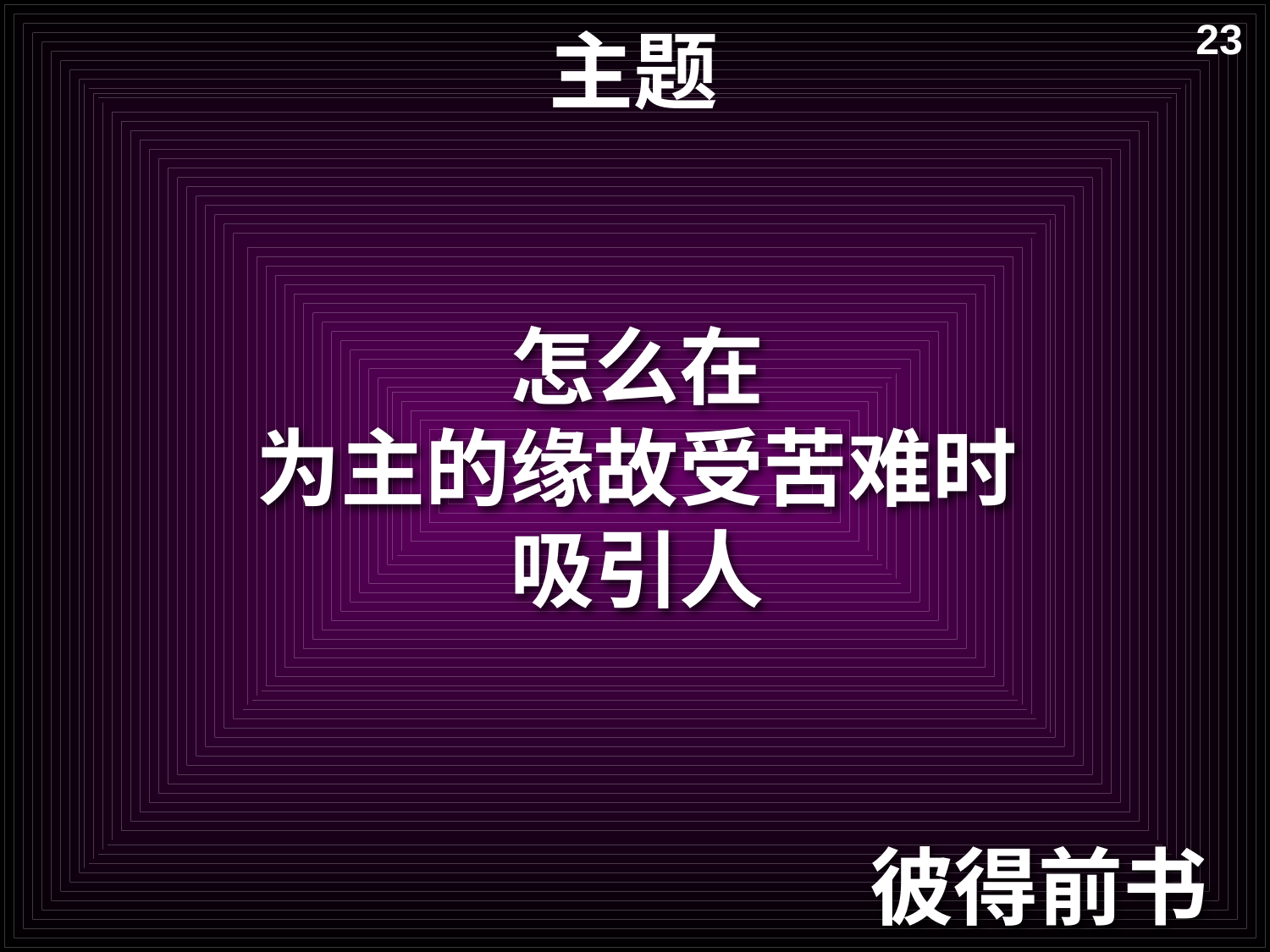

# 主题
23
怎么在
为主的缘故受苦难时
吸引人

彼得前书